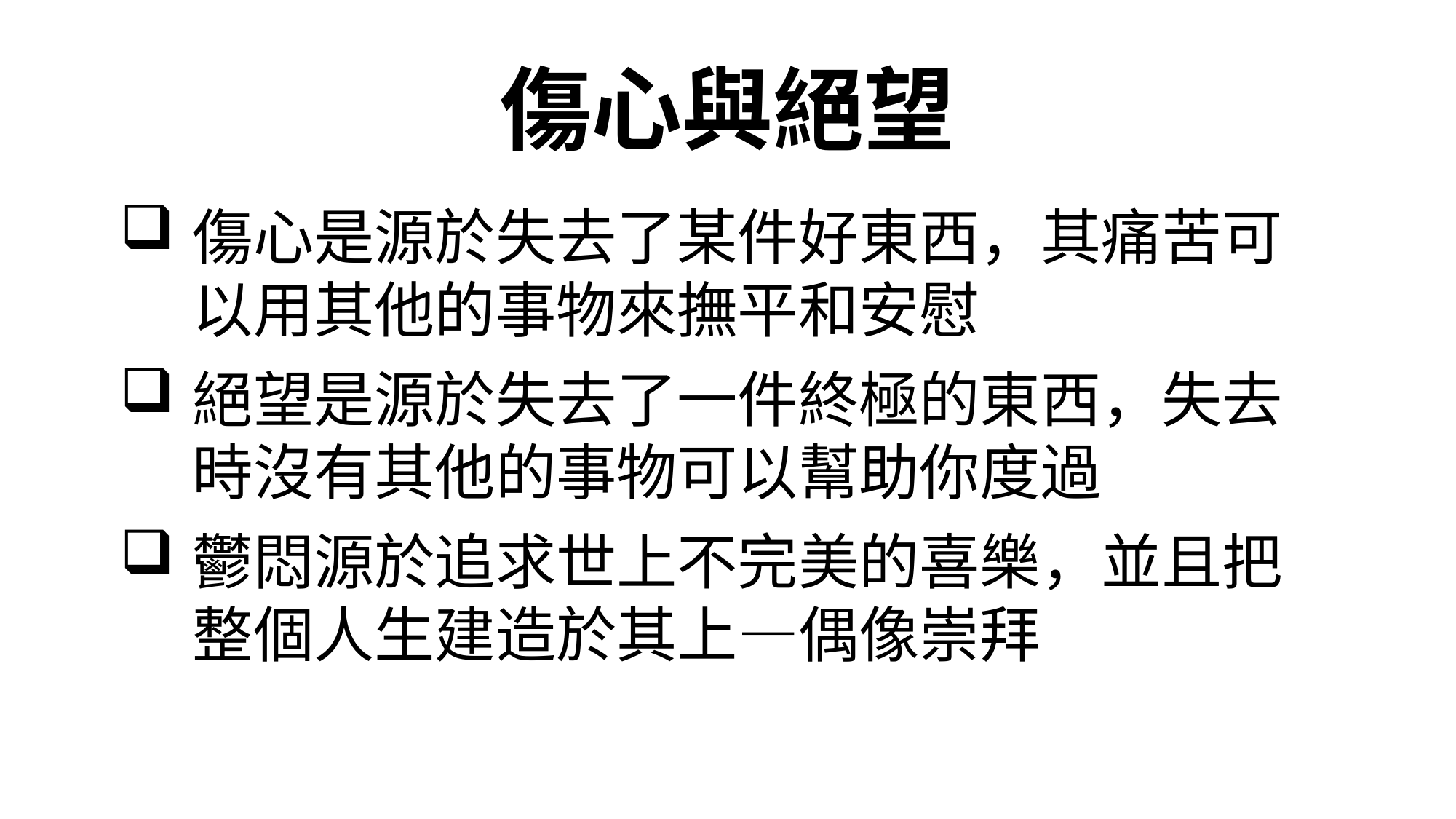

傷心與絕望
傷心是源於失去了某件好東西，其痛苦可以用其他的事物來撫平和安慰
絕望是源於失去了一件終極的東西，失去時沒有其他的事物可以幫助你度過
鬱悶源於追求世上不完美的喜樂，並且把整個人生建造於其上—偶像崇拜